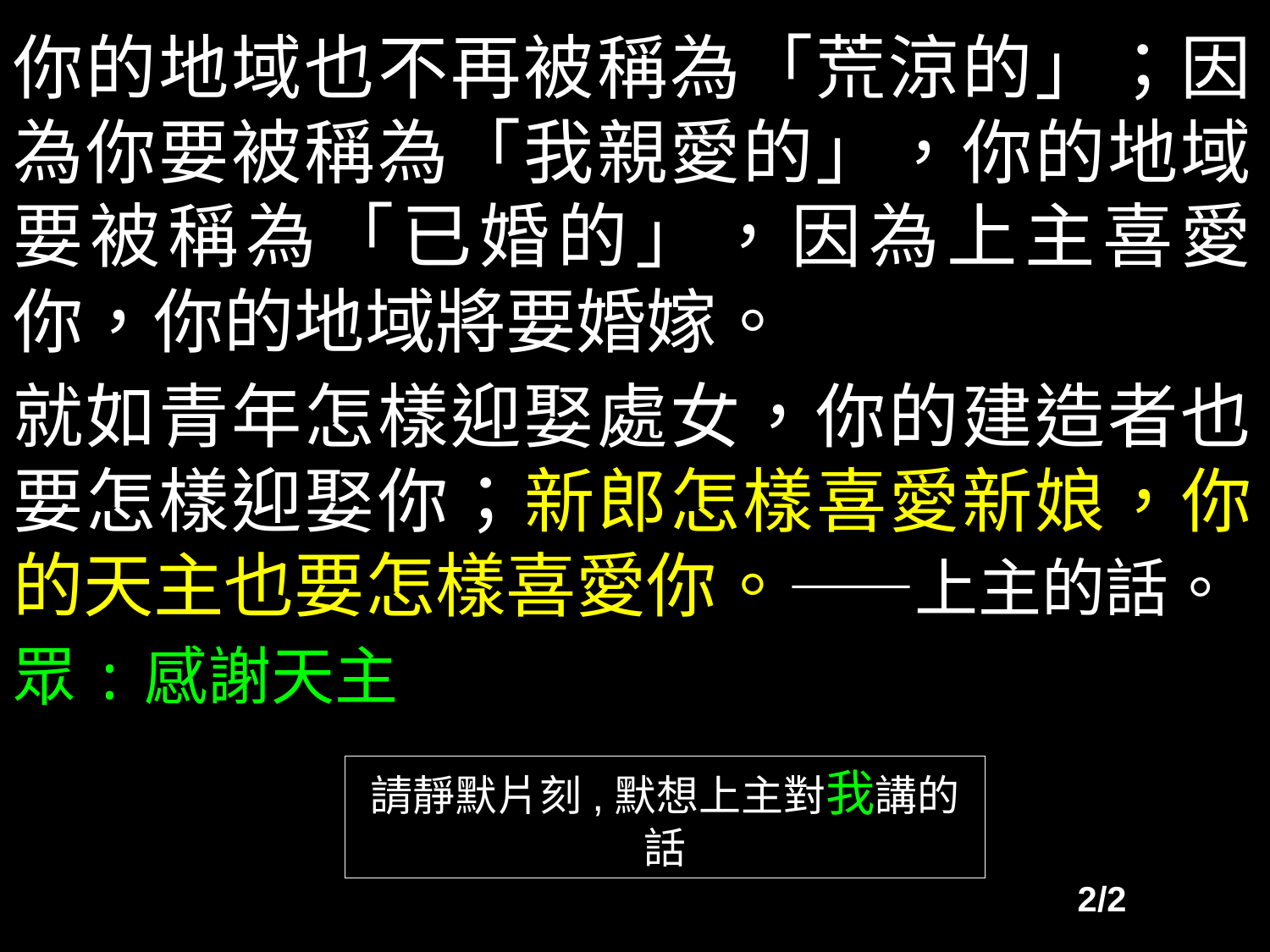

你的地域也不再被稱為「荒涼的」；因為你要被稱為「我親愛的」，你的地域要被稱為「已婚的」，因為上主喜愛你，你的地域將要婚嫁。
就如青年怎樣迎娶處女，你的建造者也要怎樣迎娶你；新郎怎樣喜愛新娘，你的天主也要怎樣喜愛你。——上主的話。
眾:感謝天主

請靜默片刻,默想上主對我講的話
2/2